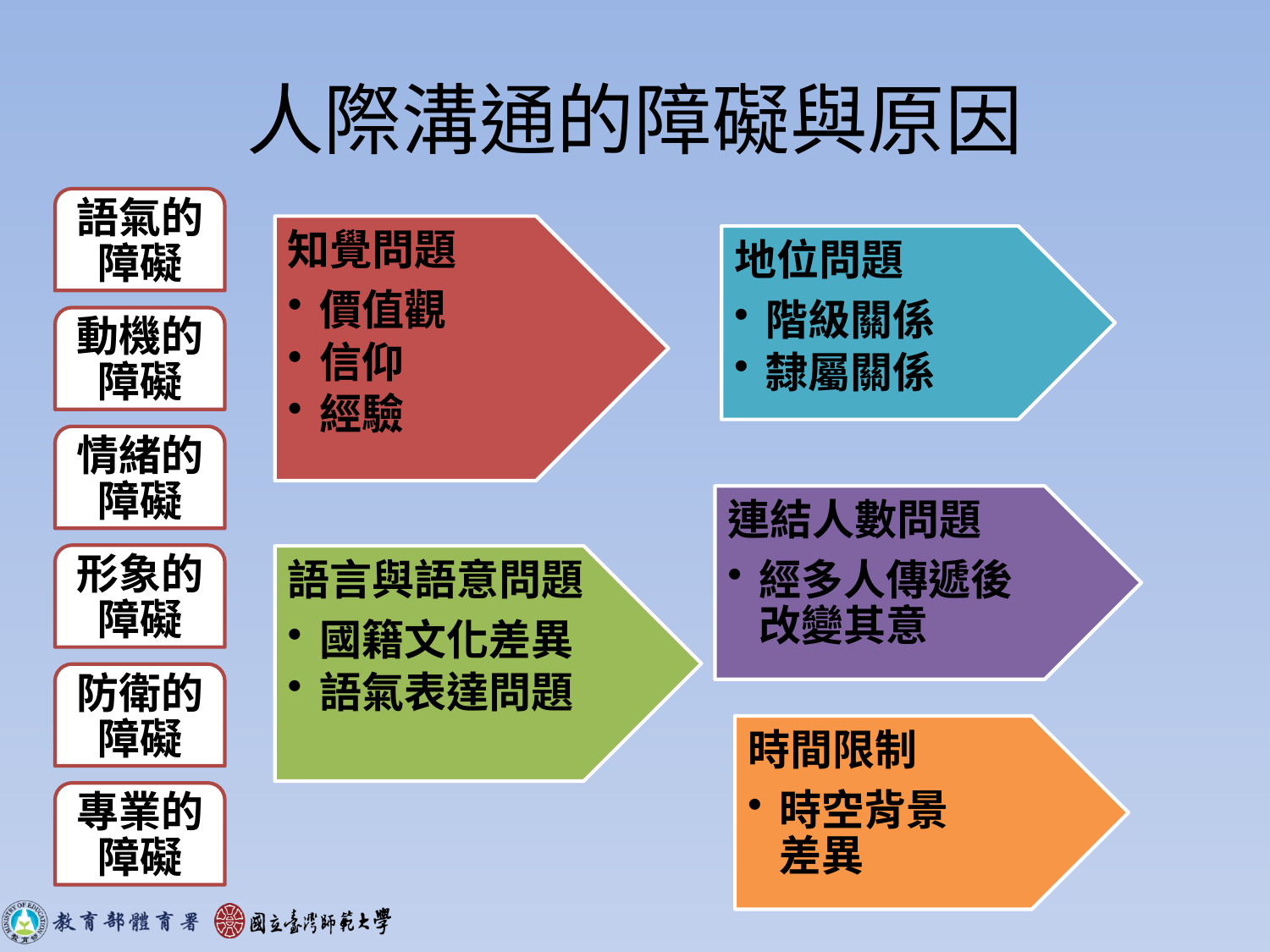

# 人際溝通的障礙與原因
語氣的障礙
動機的障礙
情緒的障礙
形象的障礙
防衛的障礙
專業的障礙
知覺問題
價值觀
信仰
經驗
語言與語意問題
國籍文化差異
語氣表達問題
連結人數問題
經多人傳遞後
改變其意
地位問題
階級關係
隸屬關係
時間限制
時空背景
差異